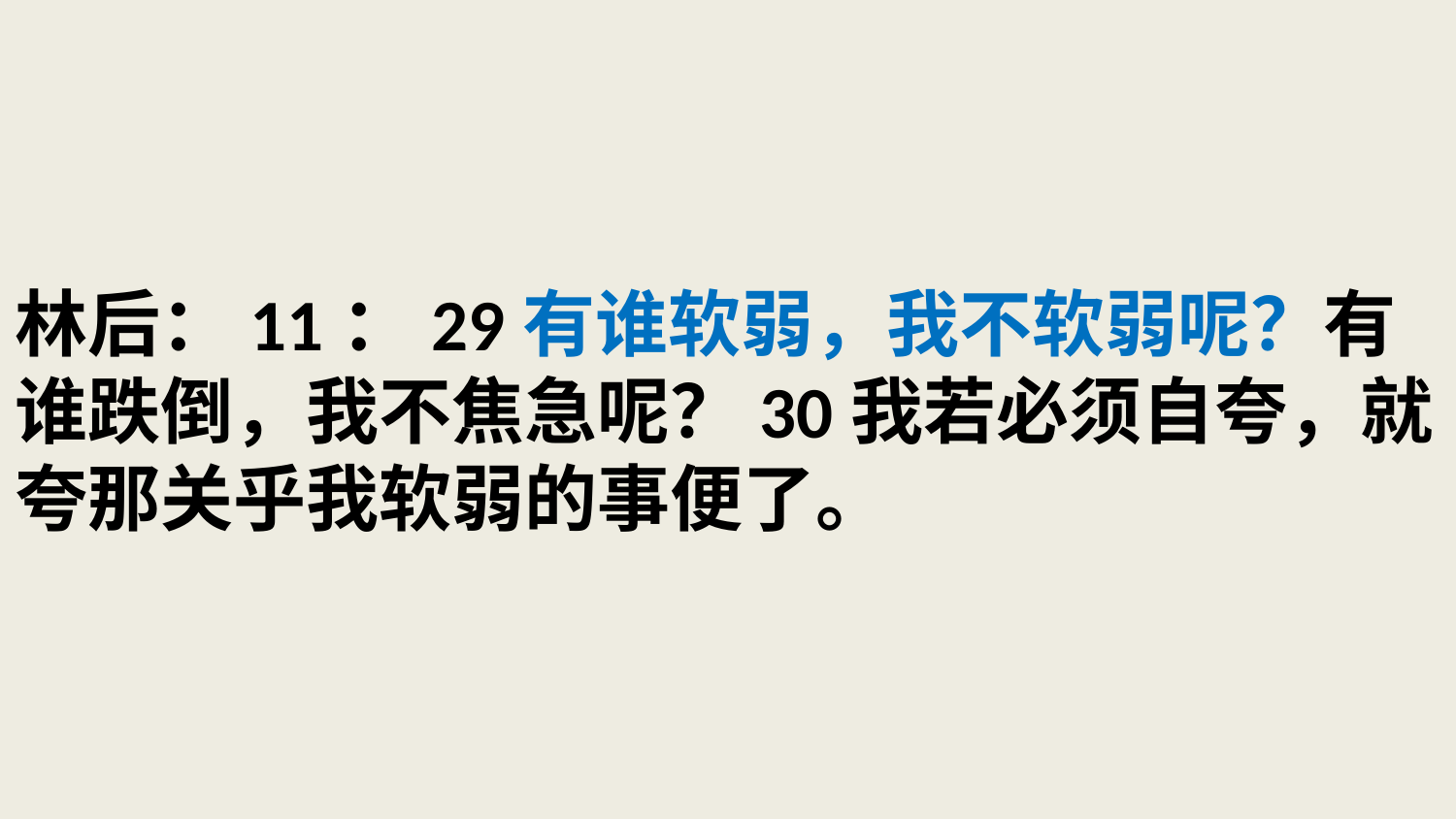

# 林后：11：29有谁软弱，我不软弱呢？有谁跌倒，我不焦急呢？30我若必须自夸，就夸那关乎我软弱的事便了。